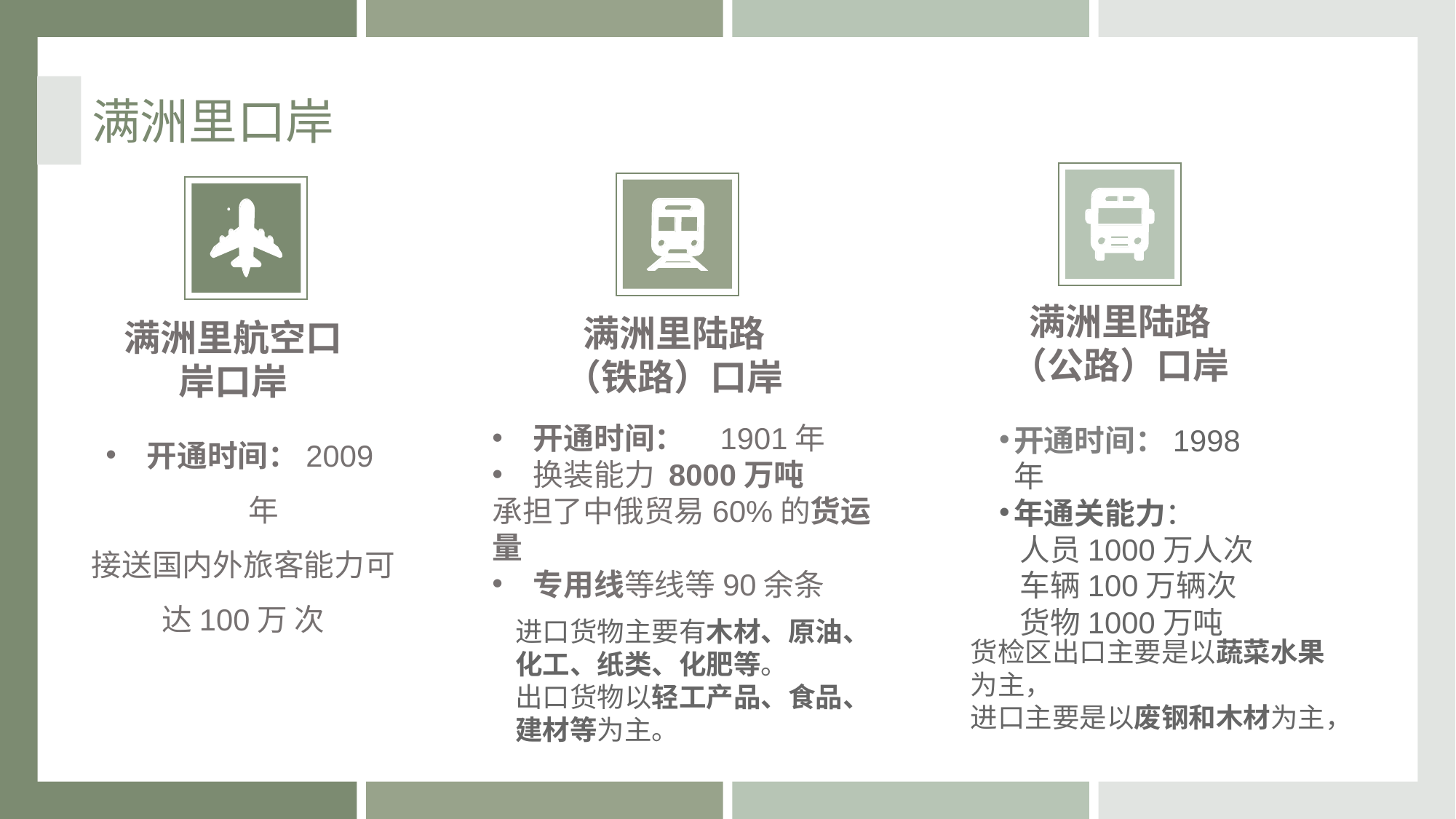

满洲里口岸

满洲里陆路（公路）口岸
开通时间：1998年
年通关能力：
  人员1000万人次
  车辆100万辆次
  货物1000万吨

满洲里陆路（铁路）口岸
开通时间：    1901年
换装能力 8000万吨
承担了中俄贸易60%的货运量
专用线等线等90余条

开通时间：2009年
接送国内外旅客能力可达100万 次
我国唯一24小时通关
我国唯一公、铁、空一体的国际口岸
我国规模最大的铁路口岸
承担中俄贸易65%以上
满洲里航空口岸口岸
进口货物主要有木材、原油、化工、纸类、化肥等。
出口货物以轻工产品、食品、建材等为主。
货检区出口主要是以蔬菜水果为主，
进口主要是以废钢和木材为主，